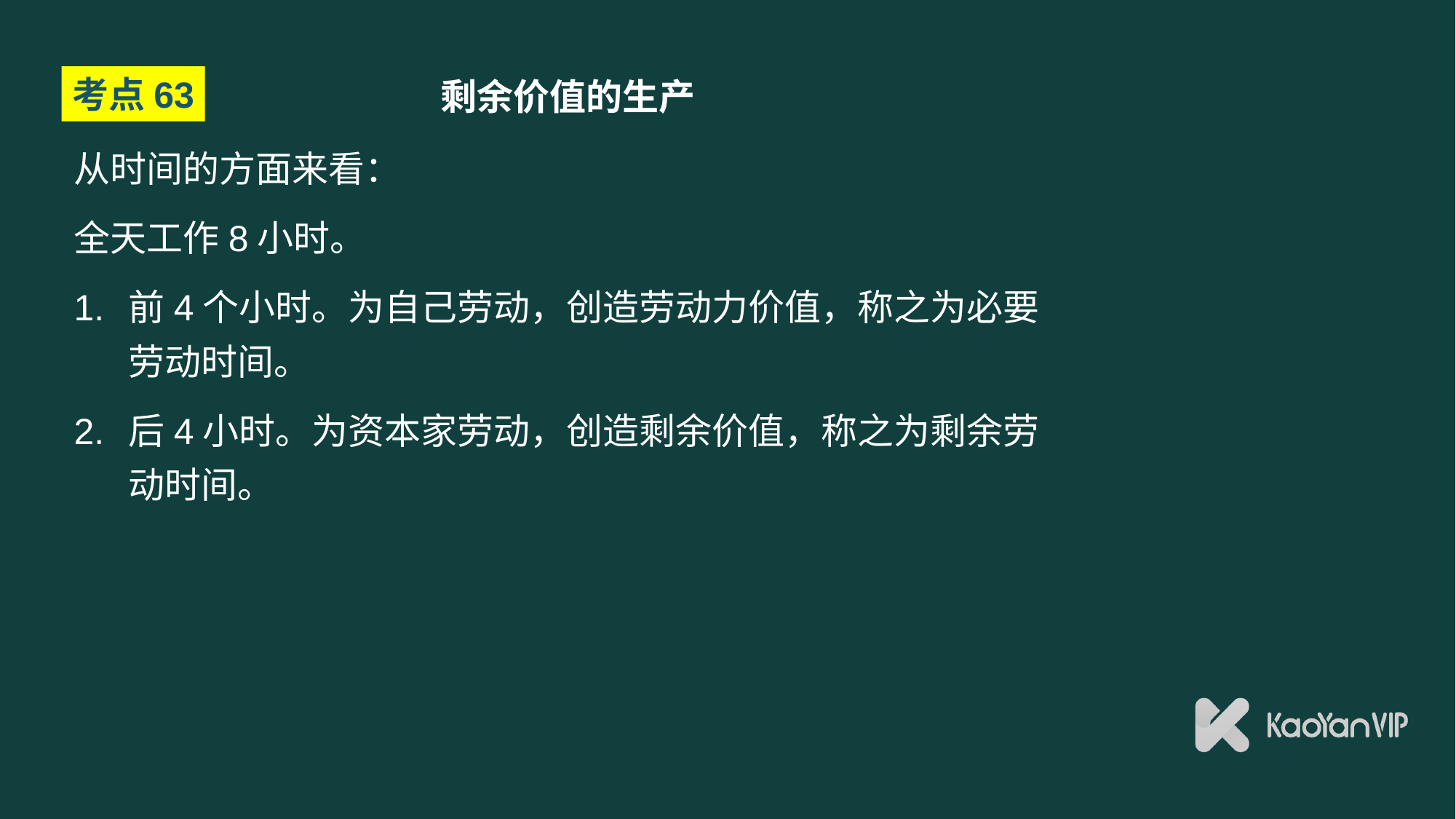

# 剩余价值的生产
考点63
从时间的方面来看：
全天工作8小时。
前4个小时。为自己劳动，创造劳动力价值，称之为必要劳动时间。
后4小时。为资本家劳动，创造剩余价值，称之为剩余劳动时间。